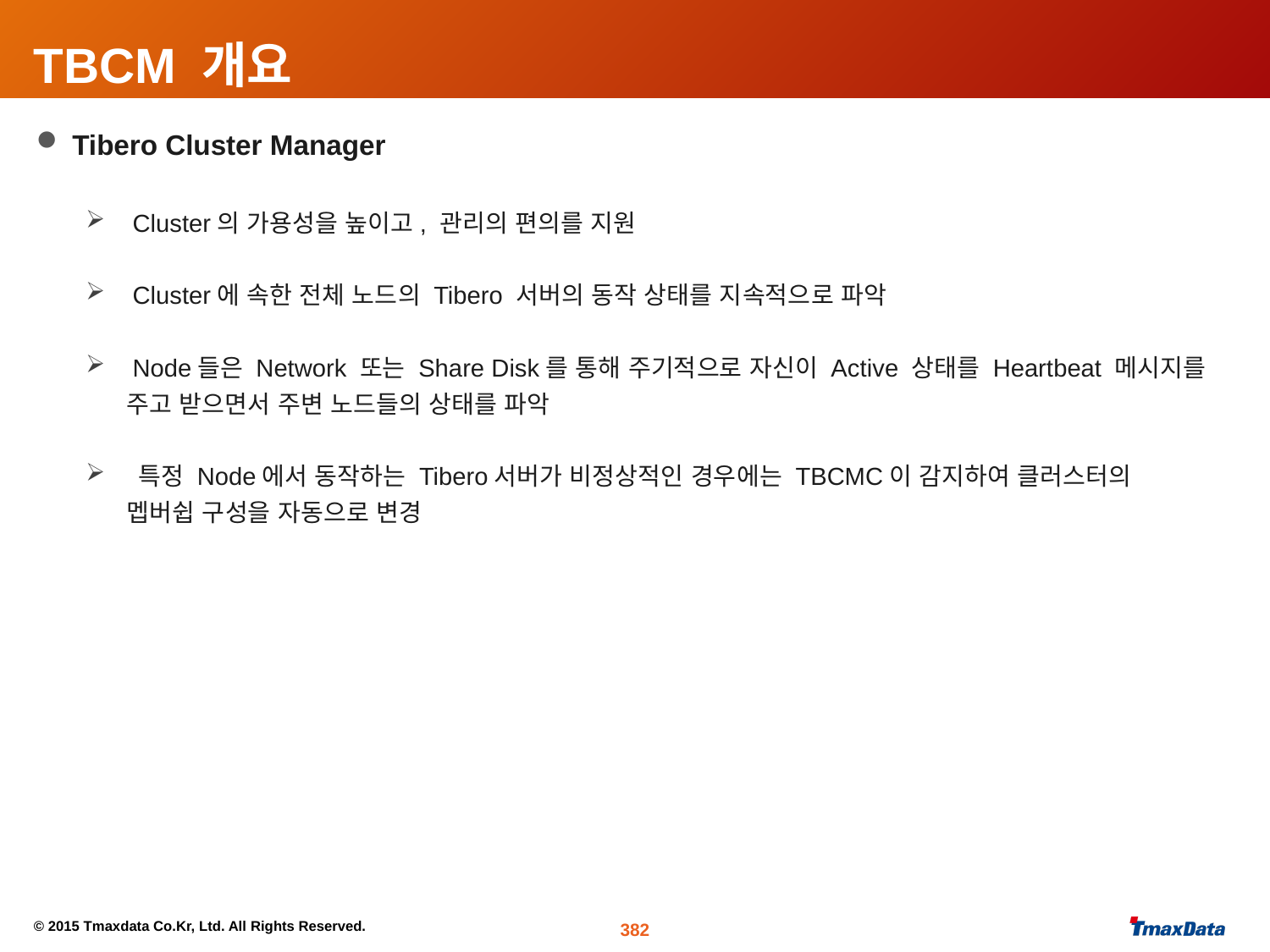

TBCM 개요
 Tibero Cluster Manager

 Cluster의 가용성을 높이고, 관리의 편의를 지원

 Cluster에 속한 전체 노드의 Tibero 서버의 동작 상태를 지속적으로 파악

 Node들은 Network 또는 Share Disk를 통해 주기적으로 자신이 Active 상태를 Heartbeat 메시지를
     주고 받으면서 주변 노드들의 상태를 파악

 특정 Node에서 동작하는 Tibero서버가 비정상적인 경우에는 TBCMC이 감지하여 클러스터의
     멥버쉽 구성을 자동으로 변경